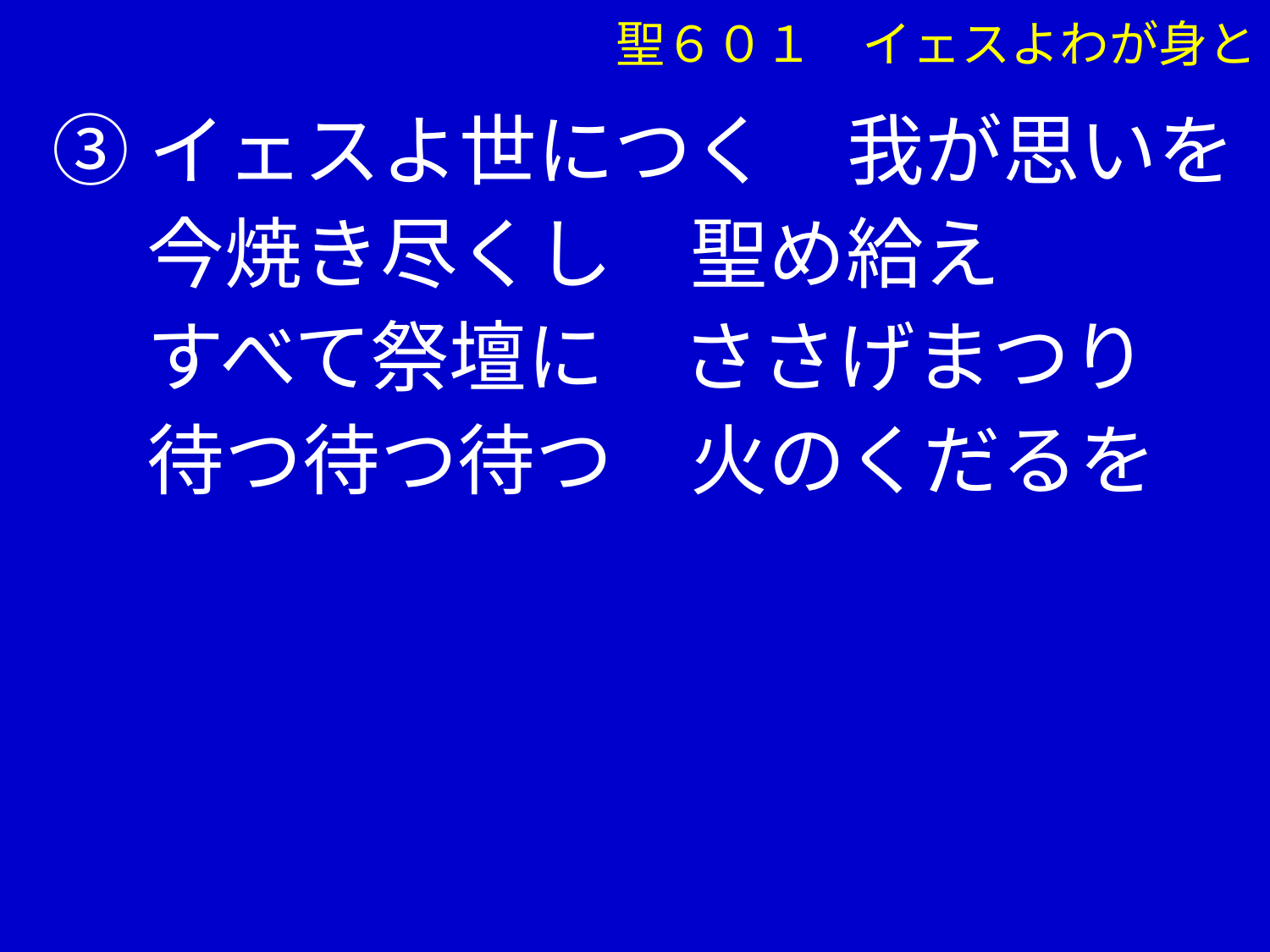

③イェスよ世につく　我が思いを
　 今焼き尽くし　聖め給え
　 すべて祭壇に　ささげまつり
　 待つ待つ待つ　火のくだるを

聖６０１　イェスよわが身と